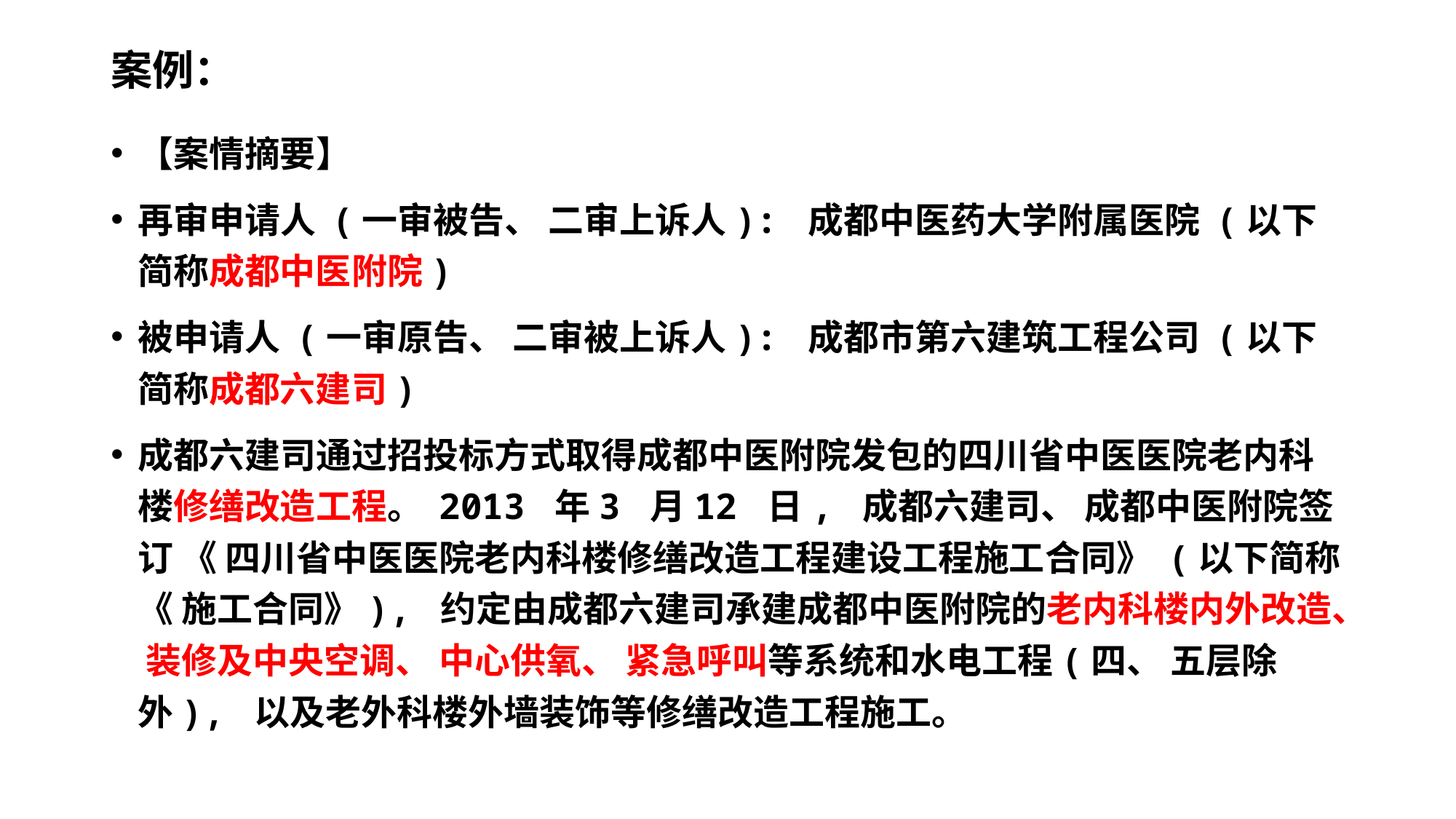

# 案例：
【案情摘要】
再审申请人 (一审被告、 二审上诉人): 成都中医药大学附属医院 (以下简称成都中医附院)
被申请人 (一审原告、 二审被上诉人): 成都市第六建筑工程公司 (以下简称成都六建司)
成都六建司通过招投标方式取得成都中医附院发包的四川省中医医院老内科楼修缮改造工程。 2013 年3 月12 日, 成都六建司、 成都中医附院签订 《 四川省中医医院老内科楼修缮改造工程建设工程施工合同》 (以下简称 《 施工合同》), 约定由成都六建司承建成都中医附院的老内科楼内外改造、 装修及中央空调、 中心供氧、 紧急呼叫等系统和水电工程(四、 五层除外), 以及老外科楼外墙装饰等修缮改造工程施工。